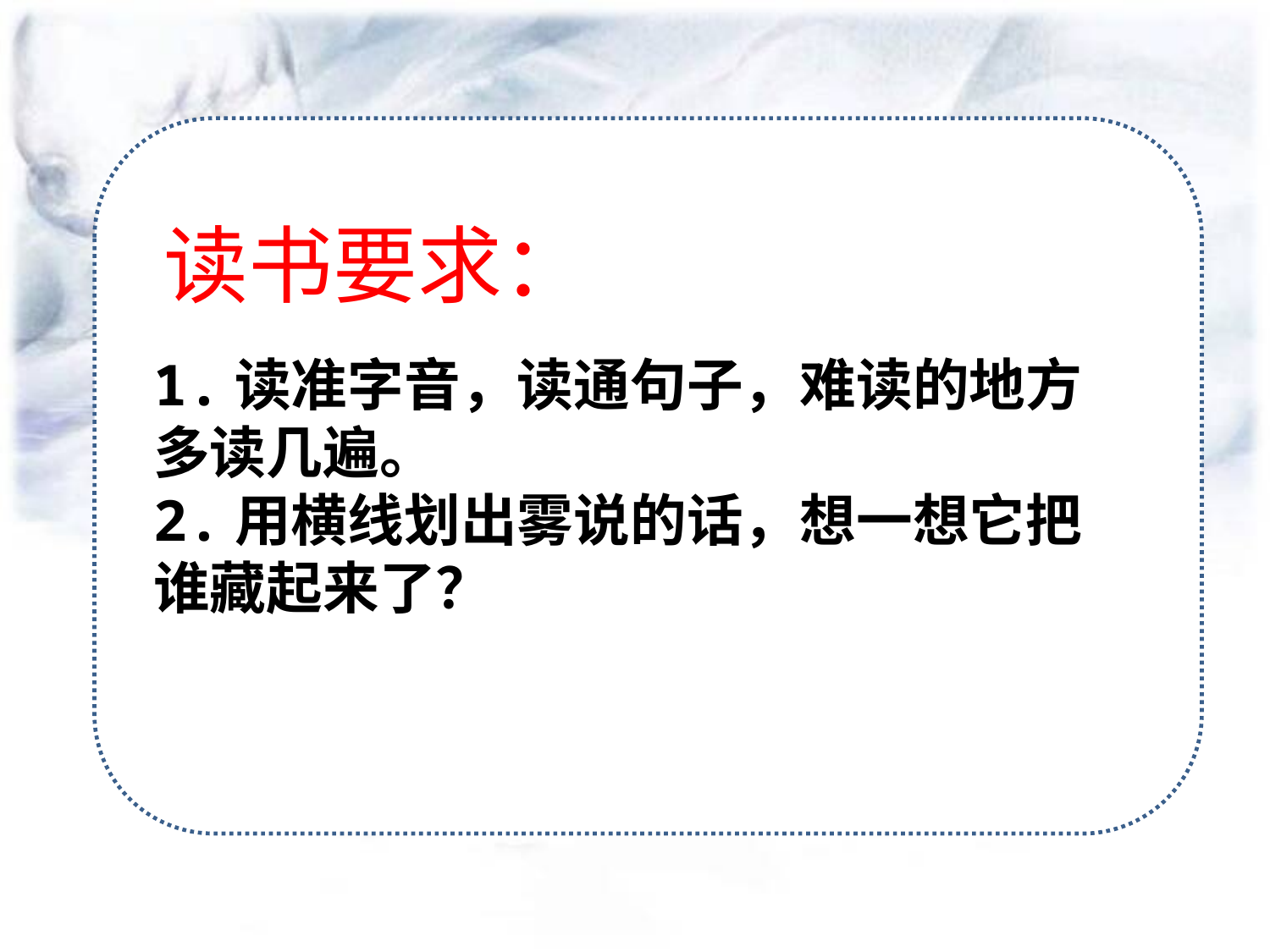

读书要求：
1.读准字音，读通句子，难读的地方多读几遍。
2.用横线划出雾说的话，想一想它把谁藏起来了？